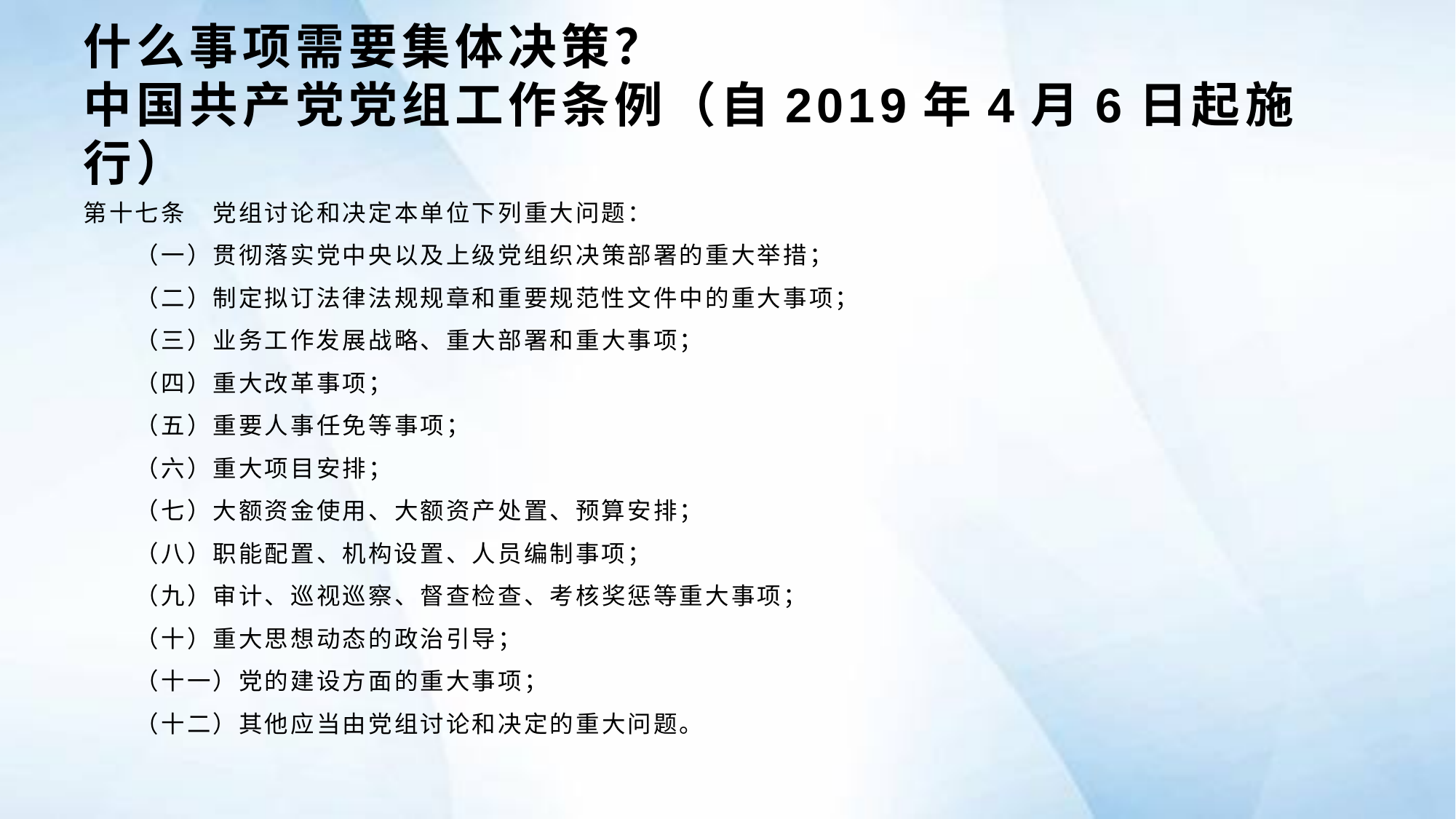

# 什么事项需要集体决策？ 中国共产党党组工作条例（自2019年4月6日起施行）
第十七条　党组讨论和决定本单位下列重大问题：
　　（一）贯彻落实党中央以及上级党组织决策部署的重大举措；
　　（二）制定拟订法律法规规章和重要规范性文件中的重大事项；
　　（三）业务工作发展战略、重大部署和重大事项；
　　（四）重大改革事项；
　　（五）重要人事任免等事项；
　　（六）重大项目安排；
　　（七）大额资金使用、大额资产处置、预算安排；
　　（八）职能配置、机构设置、人员编制事项；
　　（九）审计、巡视巡察、督查检查、考核奖惩等重大事项；
　　（十）重大思想动态的政治引导；
　　（十一）党的建设方面的重大事项；
　　（十二）其他应当由党组讨论和决定的重大问题。
43